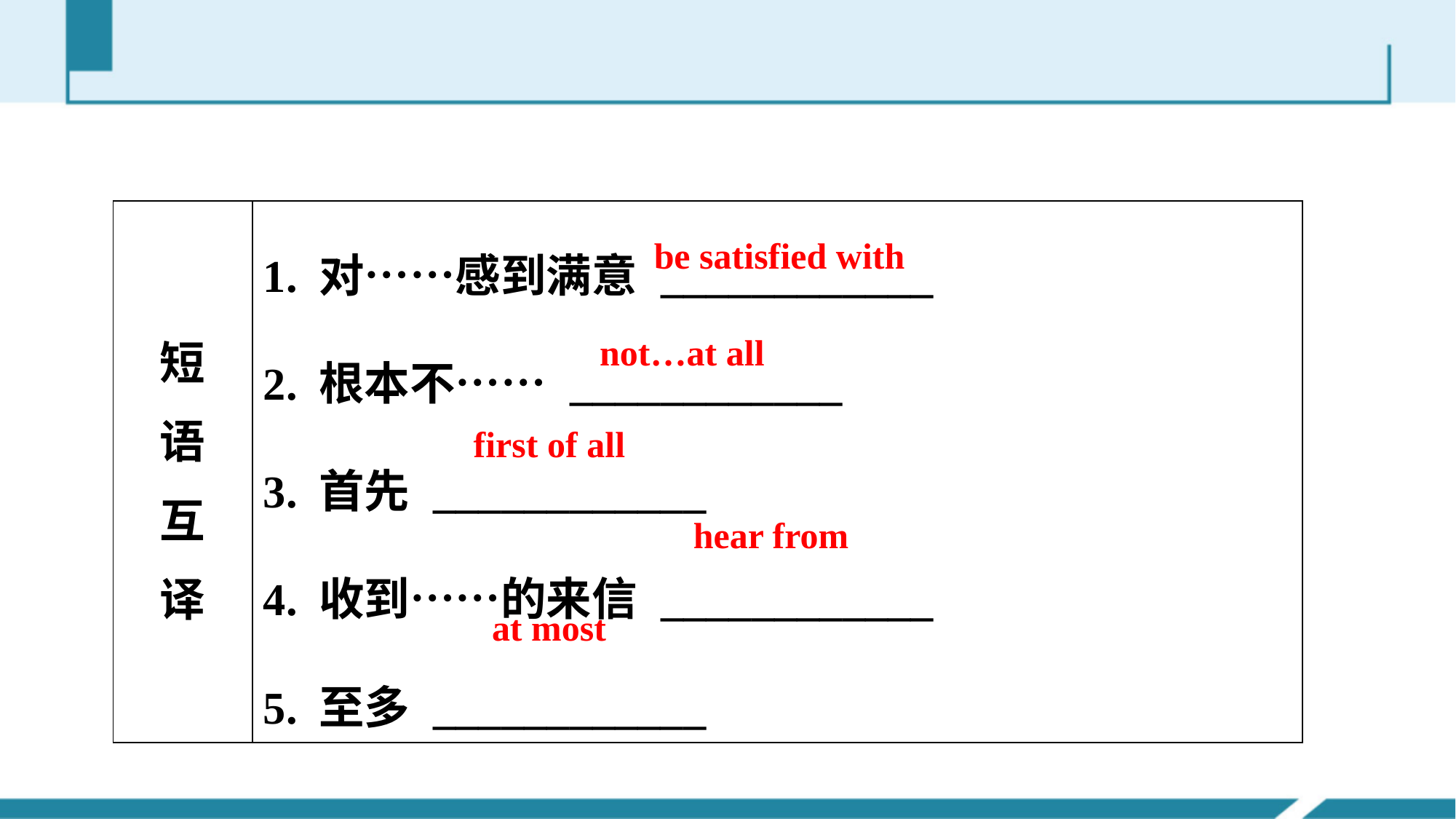

| 短 语 互 译 | 1. 对……感到满意 \_\_\_\_\_\_\_\_\_\_\_\_ 2. 根本不…… \_\_\_\_\_\_\_\_\_\_\_\_ 3. 首先 \_\_\_\_\_\_\_\_\_\_\_\_ 4. 收到……的来信 \_\_\_\_\_\_\_\_\_\_\_\_ 5. 至多 \_\_\_\_\_\_\_\_\_\_\_\_ |
| --- | --- |
be satisfied with
not…at all

first of all
hear from
at most